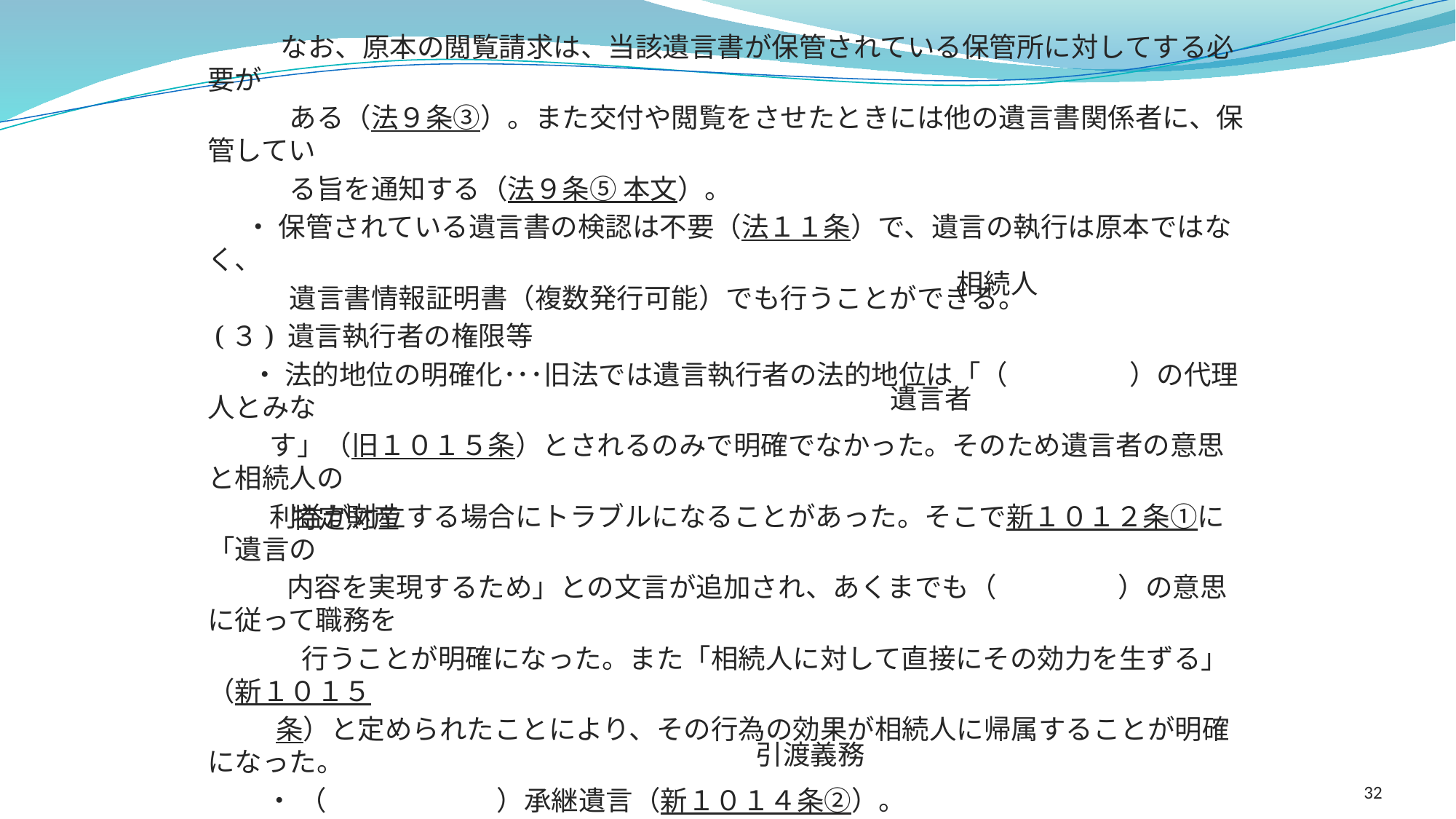

なお、原本の閲覧請求は、当該遺言書が保管されている保管所に対してする必要が
　　　ある（法９条③）。また交付や閲覧をさせたときには他の遺言書関係者に、保管してい
　　　る旨を通知する（法９条⑤ 本文）。
     ・ 保管されている遺言書の検認は不要（法１１条）で、遺言の執行は原本ではなく、
　　　遺言書情報証明書（複数発行可能）でも行うことができる。
 (３) 遺言執行者の権限等
      ・ 法的地位の明確化･･･旧法では遺言執行者の法的地位は「（　　 　 　）の代理人とみな
         す」（旧１０１５条）とされるのみで明確でなかった。そのため遺言者の意思と相続人の
         利益が対立する場合にトラブルになることがあった。そこで新１０１２条①に「遺言の
　　    内容を実現するため」との文言が追加され、あくまでも（　　  　　）の意思に従って職務を
　　　  行うことが明確になった。また「相続人に対して直接にその効力を生ずる」（新１０１５
          条）と定められたことにより、その行為の効果が相続人に帰属することが明確になった。
   　 ・ （　　　　 　　）承継遺言（新１０１４条②）。
　　　  遺言があれば、死亡のときに直ちに相続人が当該遺産を確定的に取得することと
          なる（最判Ｈ３年４．１９）とされ、相続人による単独の登記申請が認められている。
　　　  しかし受益相続人の法定相続分を超える部分については対抗問題として処理される
          （新８９９条の２）こともあって、対抗要件具備行為については遺言執行者の権限に含
          めるものとされた（新１０１４条②）。
       ・ 特定の事情がない限りは、遺言執行者は（　　　 　　　）を負わない（最判Ｈ１０．２．２７）。
相続人
遺言者
特定財産
引渡義務
32